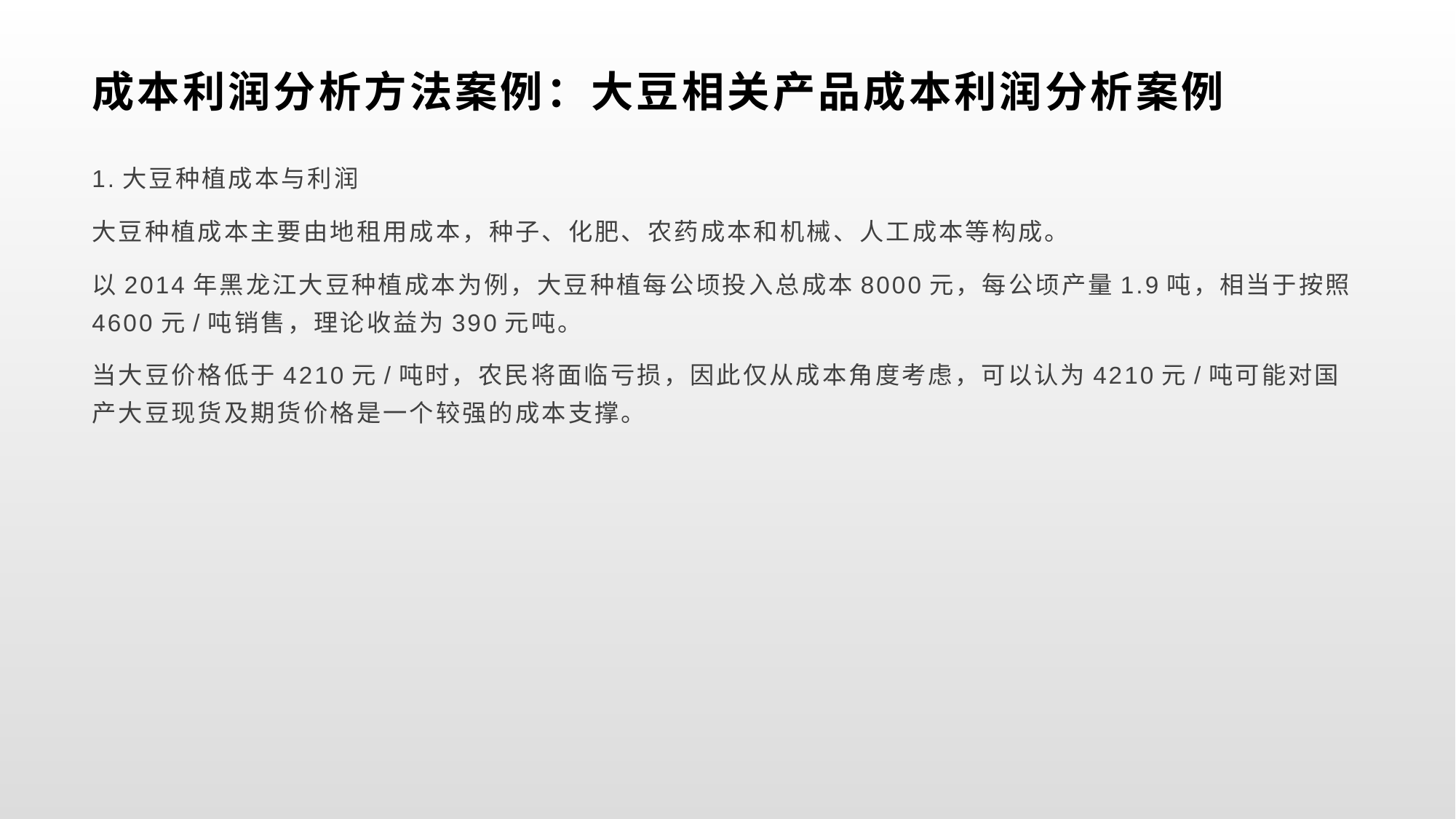

# 成本利润分析方法案例：大豆相关产品成本利润分析案例
1.大豆种植成本与利润
大豆种植成本主要由地租用成本，种子、化肥、农药成本和机械、人工成本等构成。
以2014年黑龙江大豆种植成本为例，大豆种植每公顷投入总成本8000元，每公顷产量1.9吨，相当于按照4600元/吨销售，理论收益为390元吨。
当大豆价格低于4210元/吨时，农民将面临亏损，因此仅从成本角度考虑，可以认为4210元/吨可能对国产大豆现货及期货价格是一个较强的成本支撑。